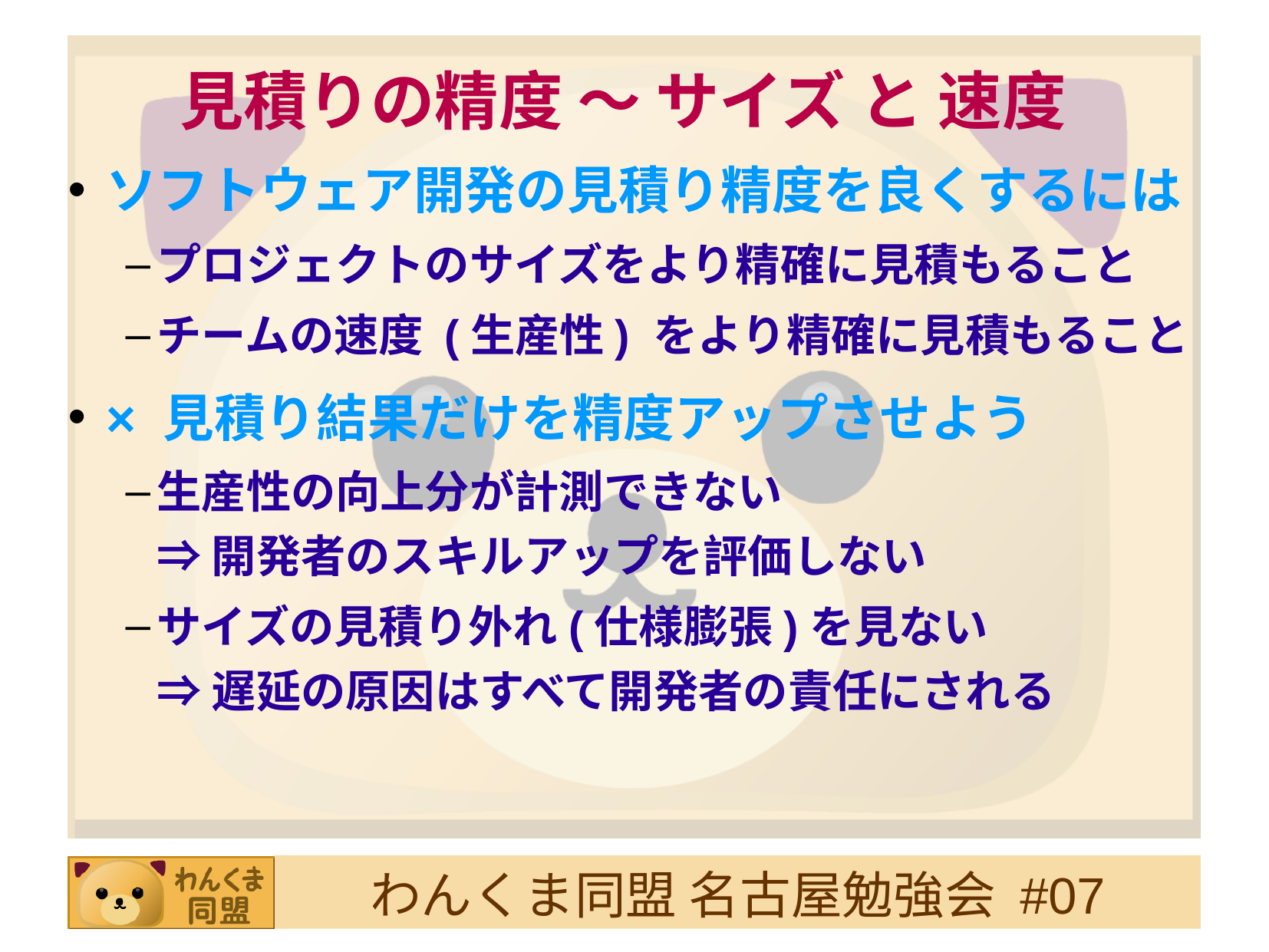

# 見積りの精度 ～ サイズ と 速度
ソフトウェア開発の見積り精度を良くするには
プロジェクトのサイズをより精確に見積もること
チームの速度 (生産性) をより精確に見積もること
× 見積り結果だけを精度アップさせよう
生産性の向上分が計測できない
⇒ 開発者のスキルアップを評価しない
サイズの見積り外れ(仕様膨張)を見ない
⇒ 遅延の原因はすべて開発者の責任にされる